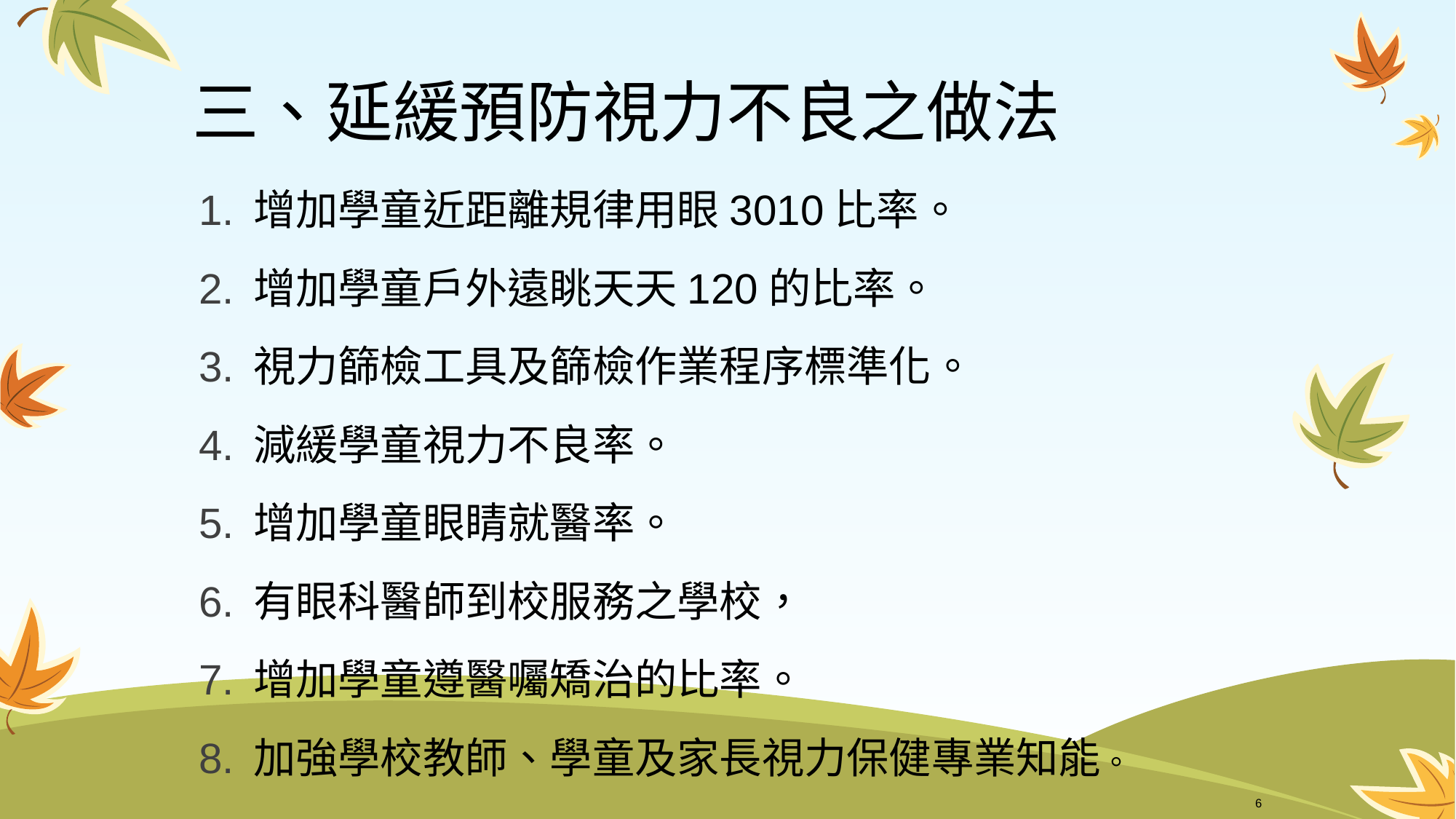

# 三、延緩預防視力不良之做法
增加學童近距離規律用眼3010比率。
增加學童戶外遠眺天天120的比率。
視力篩檢工具及篩檢作業程序標準化。
減緩學童視力不良率。
增加學童眼睛就醫率。
有眼科醫師到校服務之學校，
增加學童遵醫囑矯治的比率。
加強學校教師、學童及家長視力保健專業知能。

6